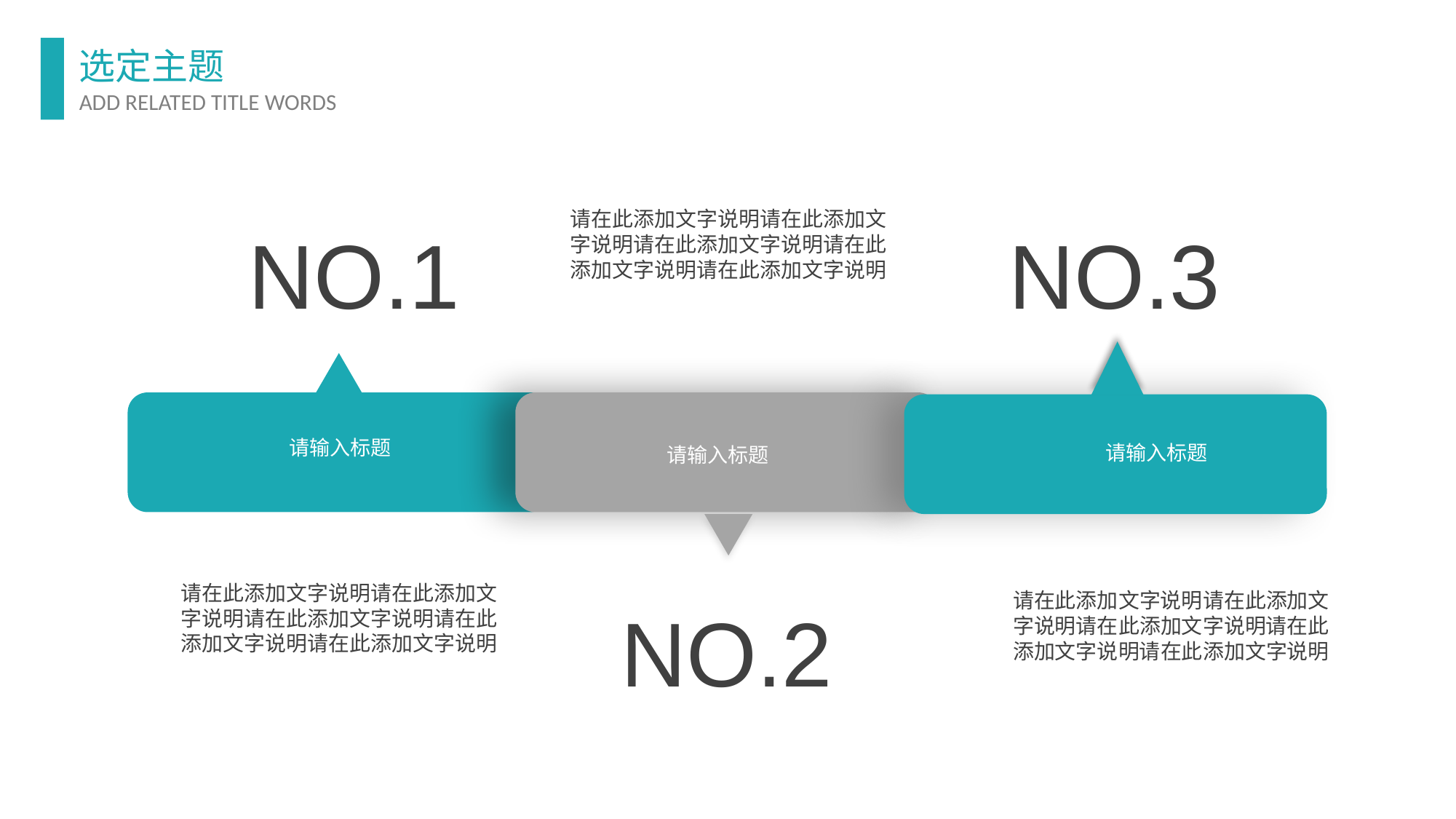

选定主题
ADD RELATED TITLE WORDS
请在此添加文字说明请在此添加文字说明请在此添加文字说明请在此添加文字说明请在此添加文字说明
NO.3
NO.1

请输入标题
请输入标题
请输入标题

请在此添加文字说明请在此添加文字说明请在此添加文字说明请在此添加文字说明请在此添加文字说明
请在此添加文字说明请在此添加文字说明请在此添加文字说明请在此添加文字说明请在此添加文字说明
NO.2